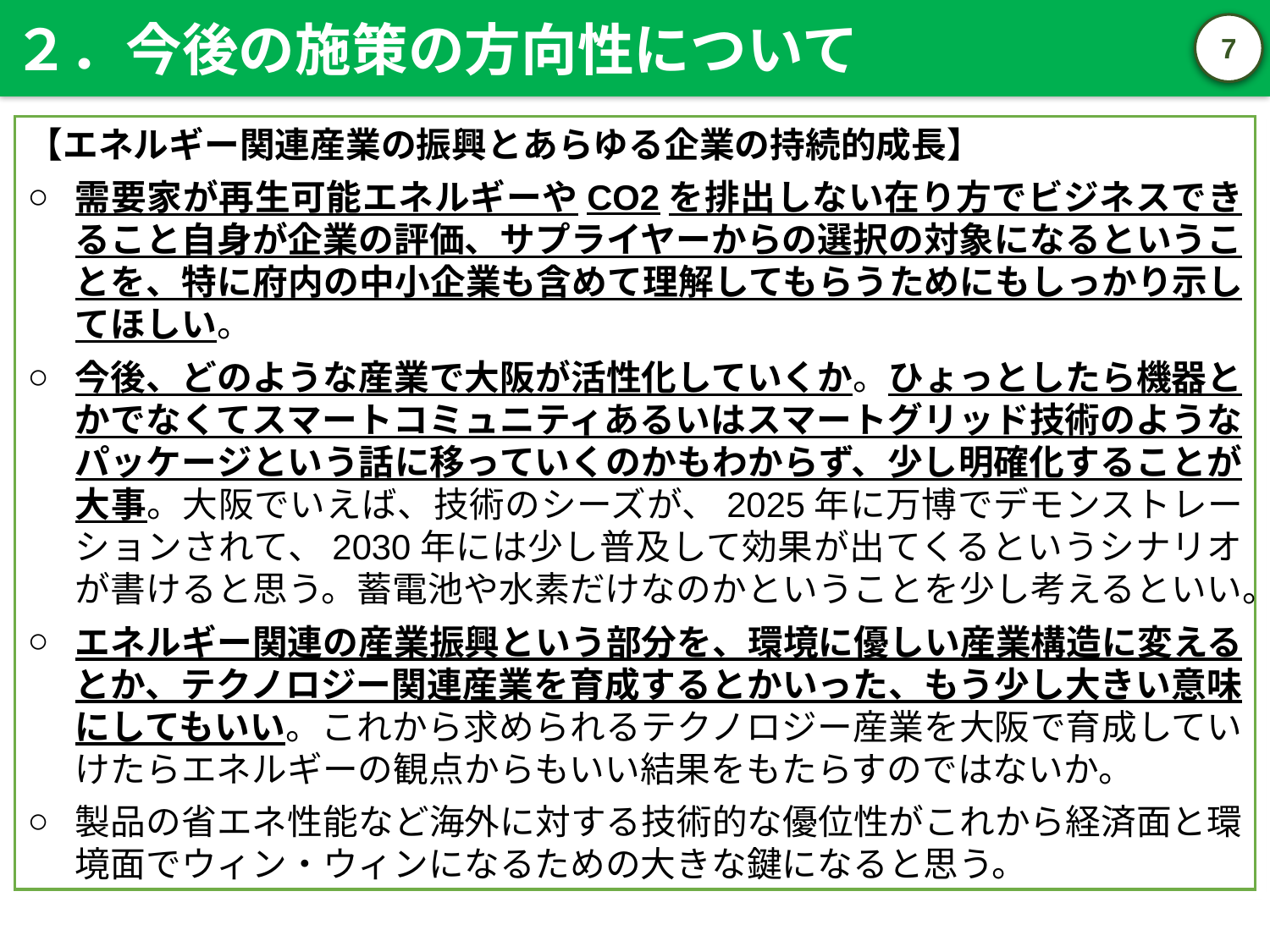

２．今後の施策の方向性について
7
【エネルギー関連産業の振興とあらゆる企業の持続的成長】
需要家が再生可能エネルギーやCO2を排出しない在り方でビジネスできること自身が企業の評価、サプライヤーからの選択の対象になるということを、特に府内の中小企業も含めて理解してもらうためにもしっかり示してほしい。
今後、どのような産業で大阪が活性化していくか。ひょっとしたら機器とかでなくてスマートコミュニティあるいはスマートグリッド技術のようなパッケージという話に移っていくのかもわからず、少し明確化することが大事。大阪でいえば、技術のシーズが、2025年に万博でデモンストレーションされて、2030年には少し普及して効果が出てくるというシナリオが書けると思う。蓄電池や水素だけなのかということを少し考えるといい。
エネルギー関連の産業振興という部分を、環境に優しい産業構造に変えるとか、テクノロジー関連産業を育成するとかいった、もう少し大きい意味にしてもいい。これから求められるテクノロジー産業を大阪で育成していけたらエネルギーの観点からもいい結果をもたらすのではないか。
製品の省エネ性能など海外に対する技術的な優位性がこれから経済面と環境面でウィン・ウィンになるための大きな鍵になると思う。